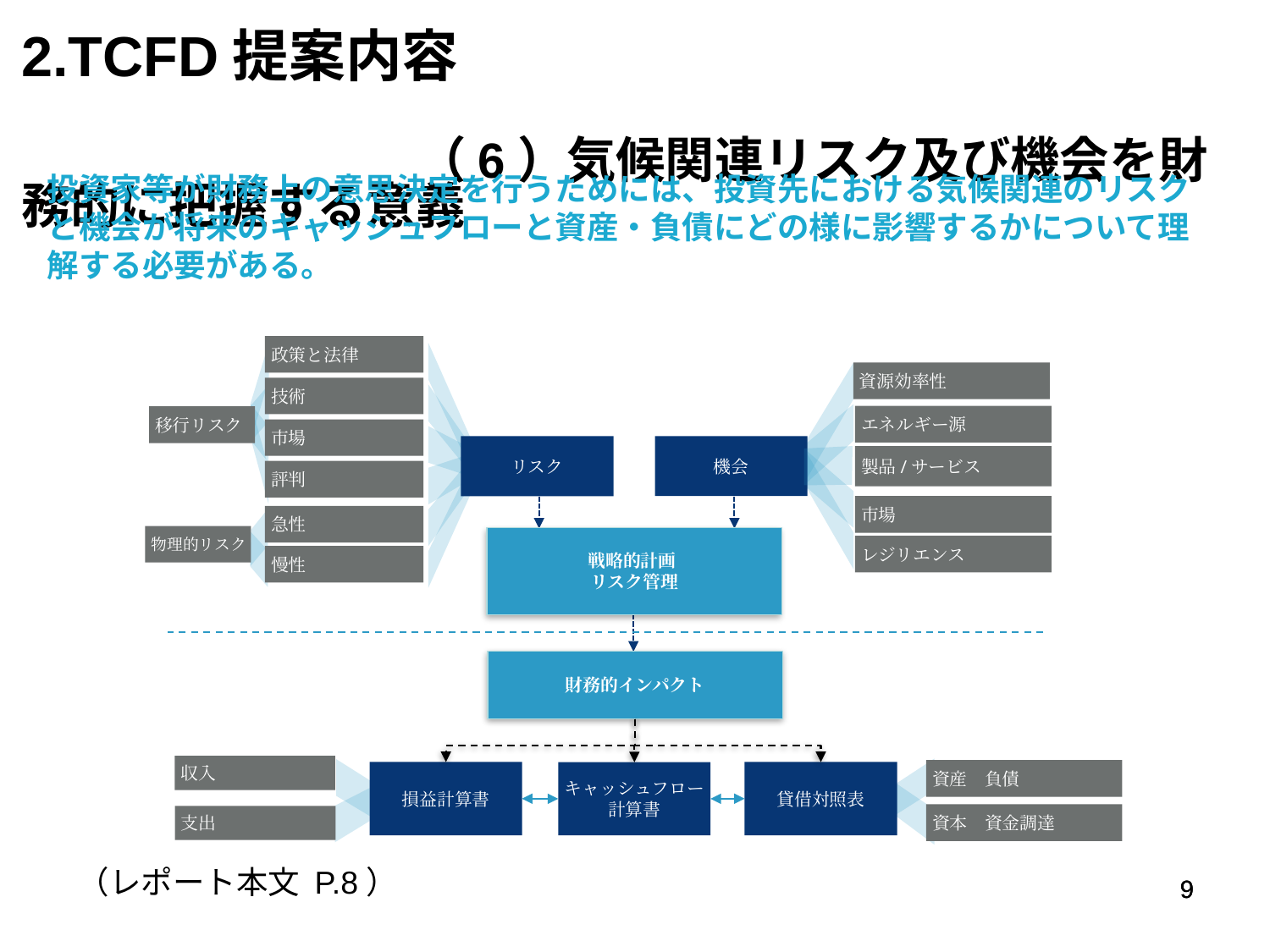

2.TCFD提案内容　　　　　　　　　　　　　　　　　　　　　　　　　　　　　　　　　　　　　　　　　（6）気候関連リスク及び機会を財務的に把握する意義
投資家等が財務上の意思決定を行うためには、投資先における気候関連のリスクと機会が将来のキャッシュフローと資産・負債にどの様に影響するかについて理解する必要がある。
政策と法律
技術
市場
評判

資源効率性

エネルギー源
移行リスク

リスク
機会

製品/サービス

市場
急性
慢性

物理的リスク
戦略的計画
リスク管理

レジリエンス
財務的インパクト
収入

資産　負債
損益計算書
貸借対照表
キャッシュフロー計算書

資本　資金調達
支出
（レポート本文 P.8）
9
9
9